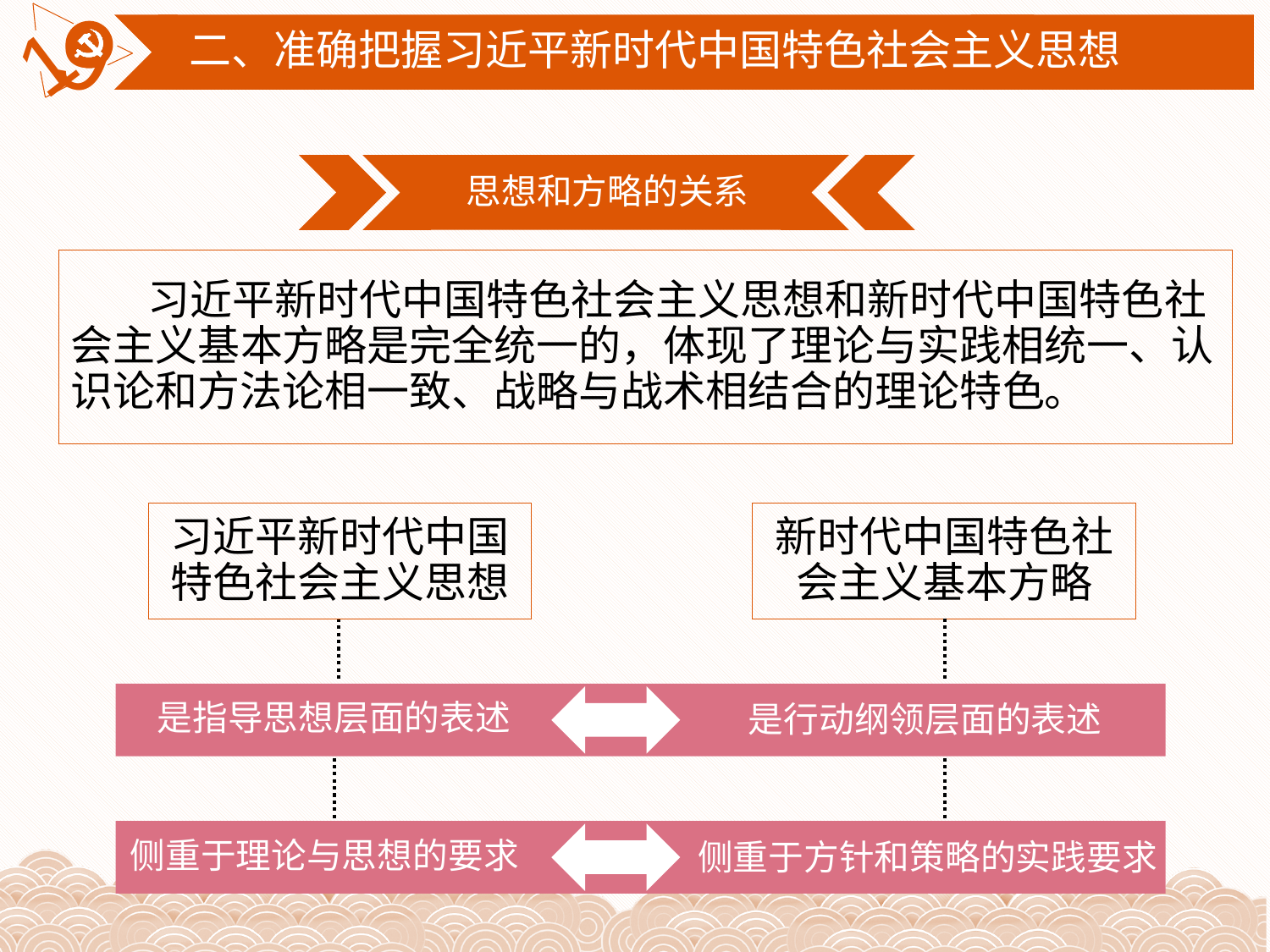

二、准确把握习近平新时代中国特色社会主义思想

思想和方略的关系

       习近平新时代中国特色社会主义思想和新时代中国特色社会主义基本方略是完全统一的，体现了理论与实践相统一、认识论和方法论相一致、战略与战术相结合的理论特色。
习近平新时代中国特色社会主义思想
新时代中国特色社会主义基本方略

是指导思想层面的表述

是行动纲领层面的表述

侧重于理论与思想的要求

侧重于方针和策略的实践要求